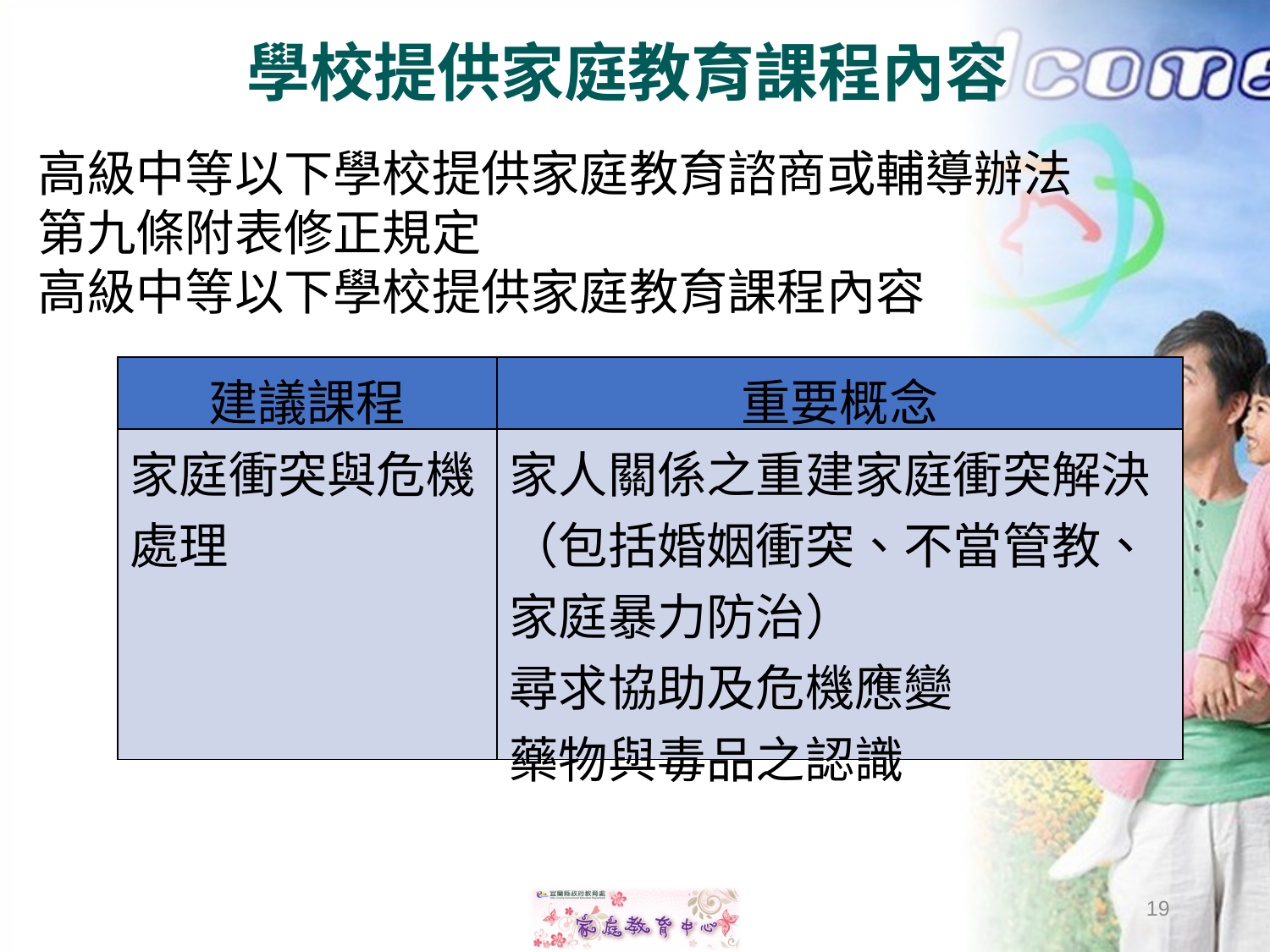

學校提供家庭教育課程內容
高級中等以下學校提供家庭教育諮商或輔導辦法
第九條附表修正規定
高級中等以下學校提供家庭教育課程內容
| 建議課程 | 重要概念 |
| --- | --- |
| 家庭衝突與危機處理 | 家人關係之重建家庭衝突解決（包括婚姻衝突、不當管教、家庭暴力防治） 尋求協助及危機應變 藥物與毒品之認識 |
19